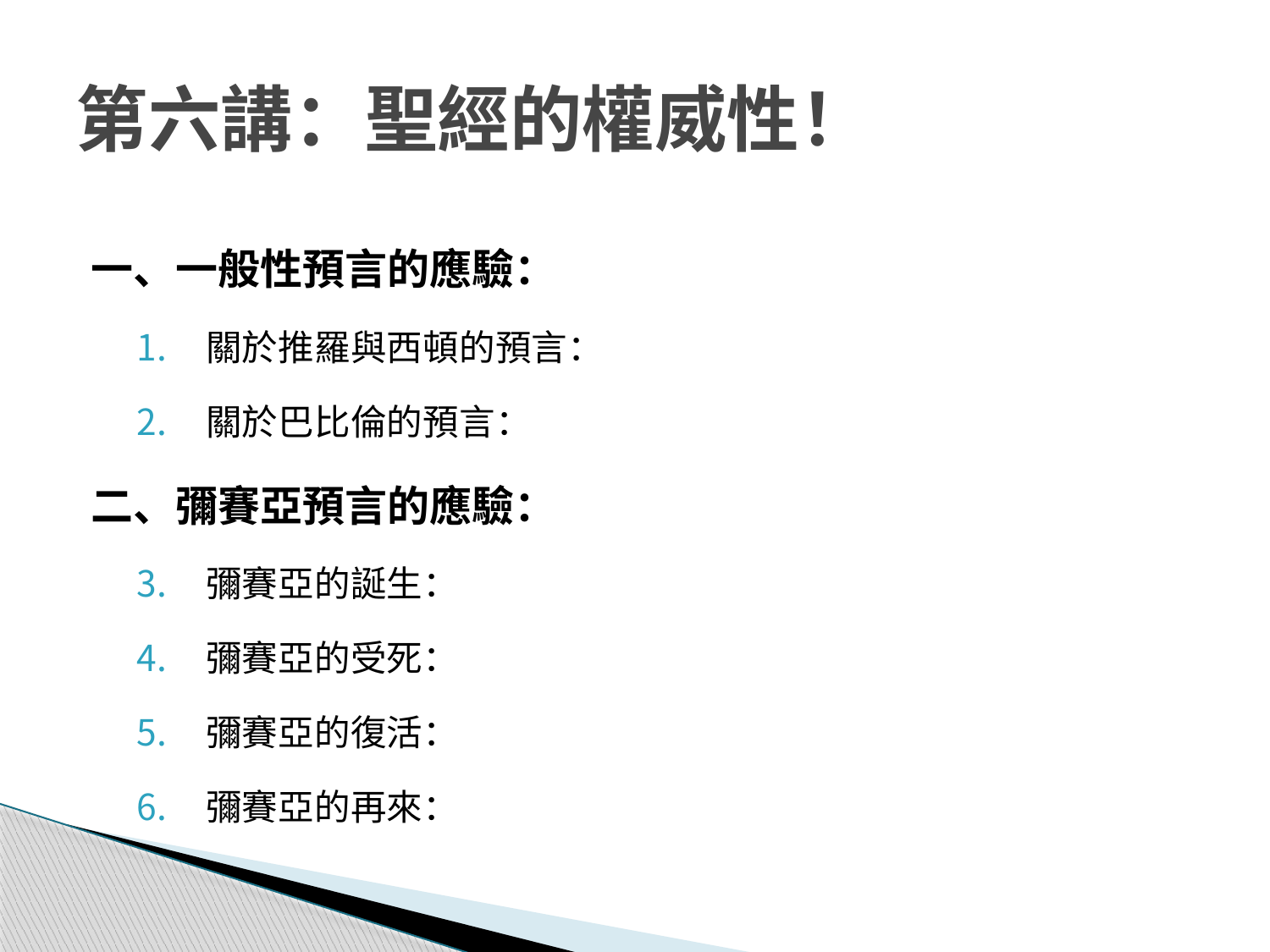

# 第六講：聖經的權威性！
一、一般性預言的應驗：
關於推羅與西頓的預言：
關於巴比倫的預言：
二、彌賽亞預言的應驗：
彌賽亞的誕生：
彌賽亞的受死：
彌賽亞的復活：
彌賽亞的再來：